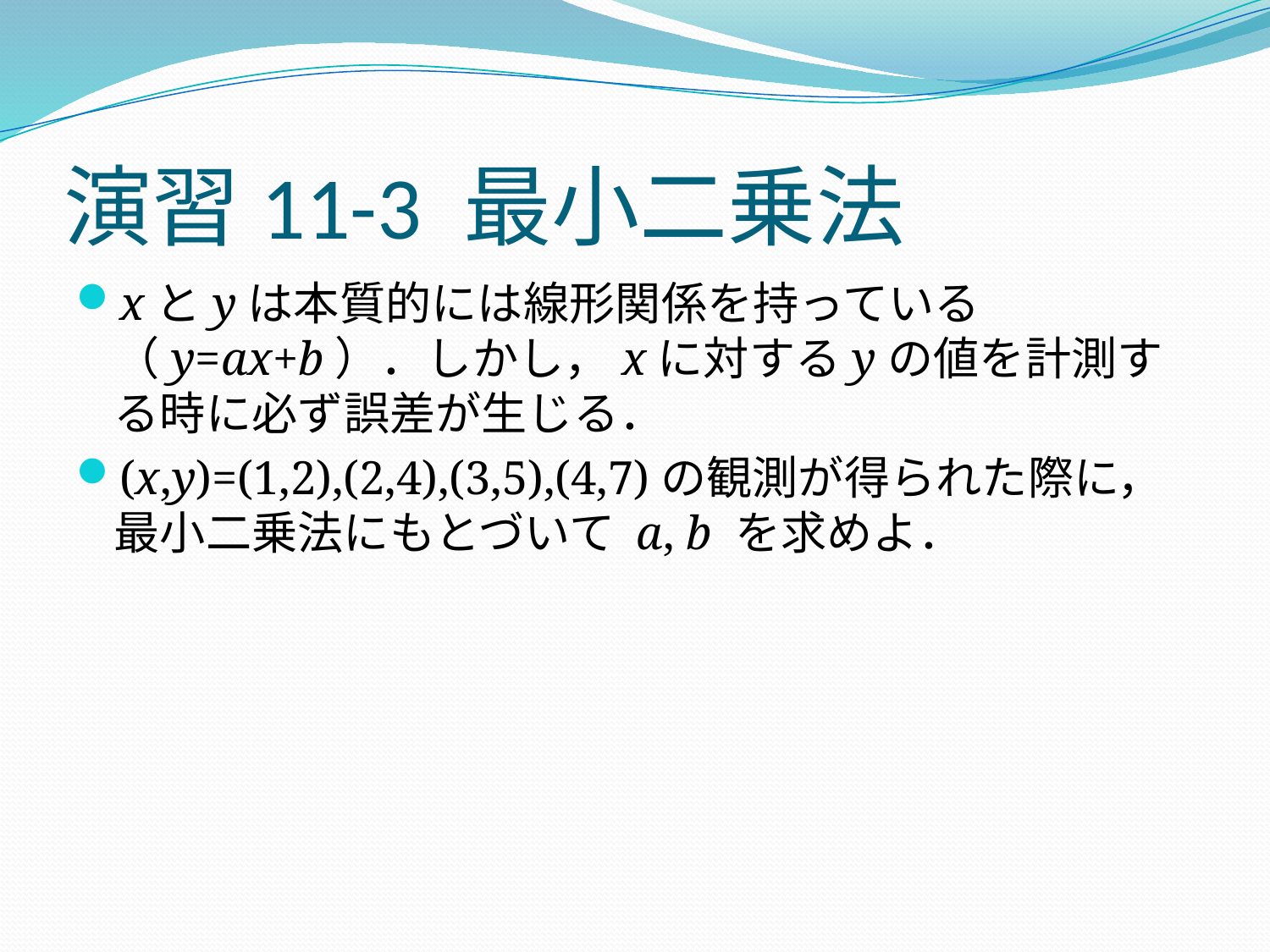

# 演習11-3 最小二乗法
xとyは本質的には線形関係を持っている（y=ax+b）．しかし，xに対するyの値を計測する時に必ず誤差が生じる．
(x,y)=(1,2),(2,4),(3,5),(4,7)の観測が得られた際に，最小二乗法にもとづいて a, b を求めよ．